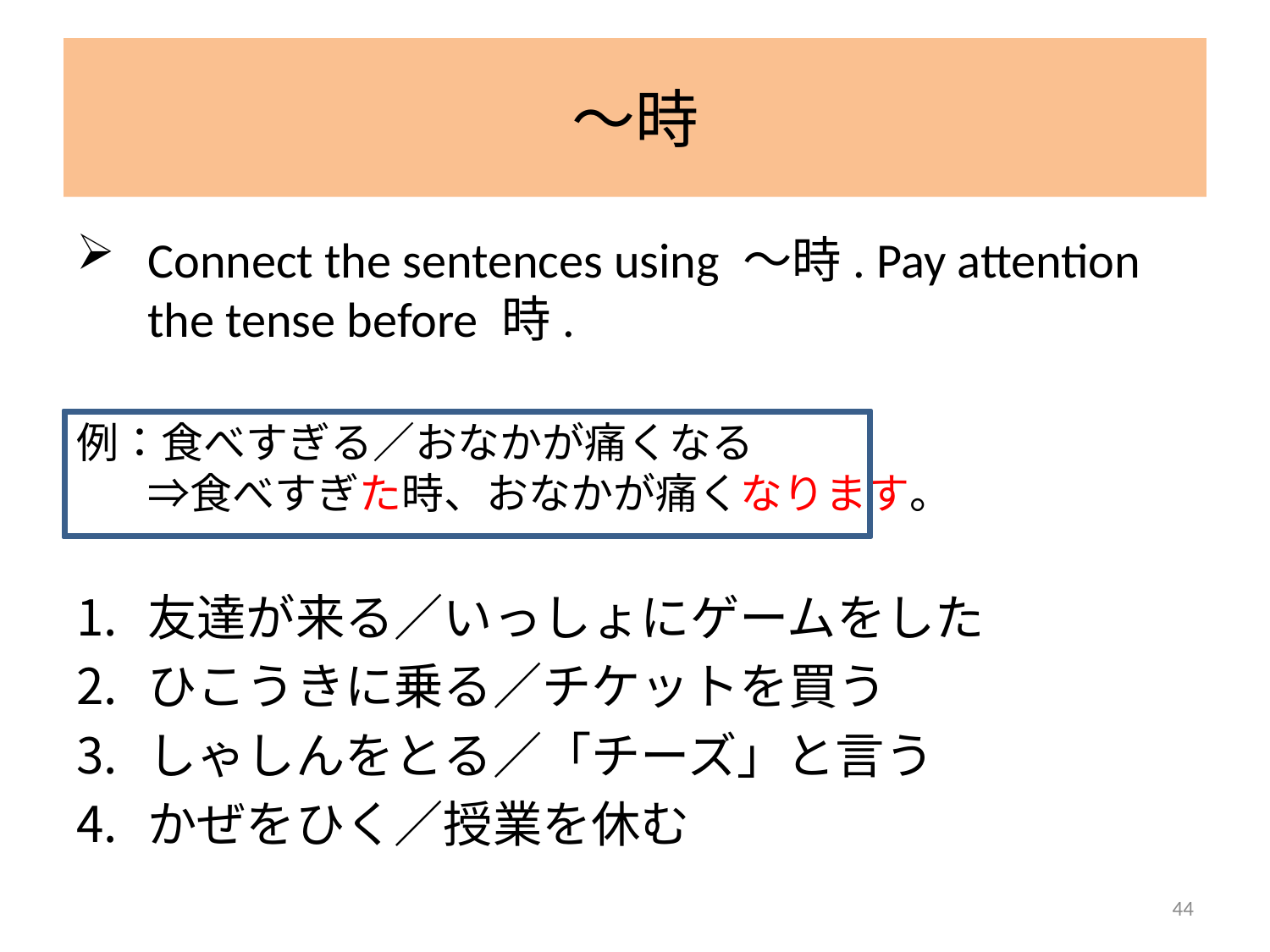

# ～時
Connect the sentences using ～時. Pay attention the tense before 時.

例：食べすぎる／おなかが痛くなる
⇒食べすぎた時、おなかが痛くなります。
友達が来る／いっしょにゲームをした
ひこうきに乗る／チケットを買う
しゃしんをとる／「チーズ」と言う
かぜをひく／授業を休む

44